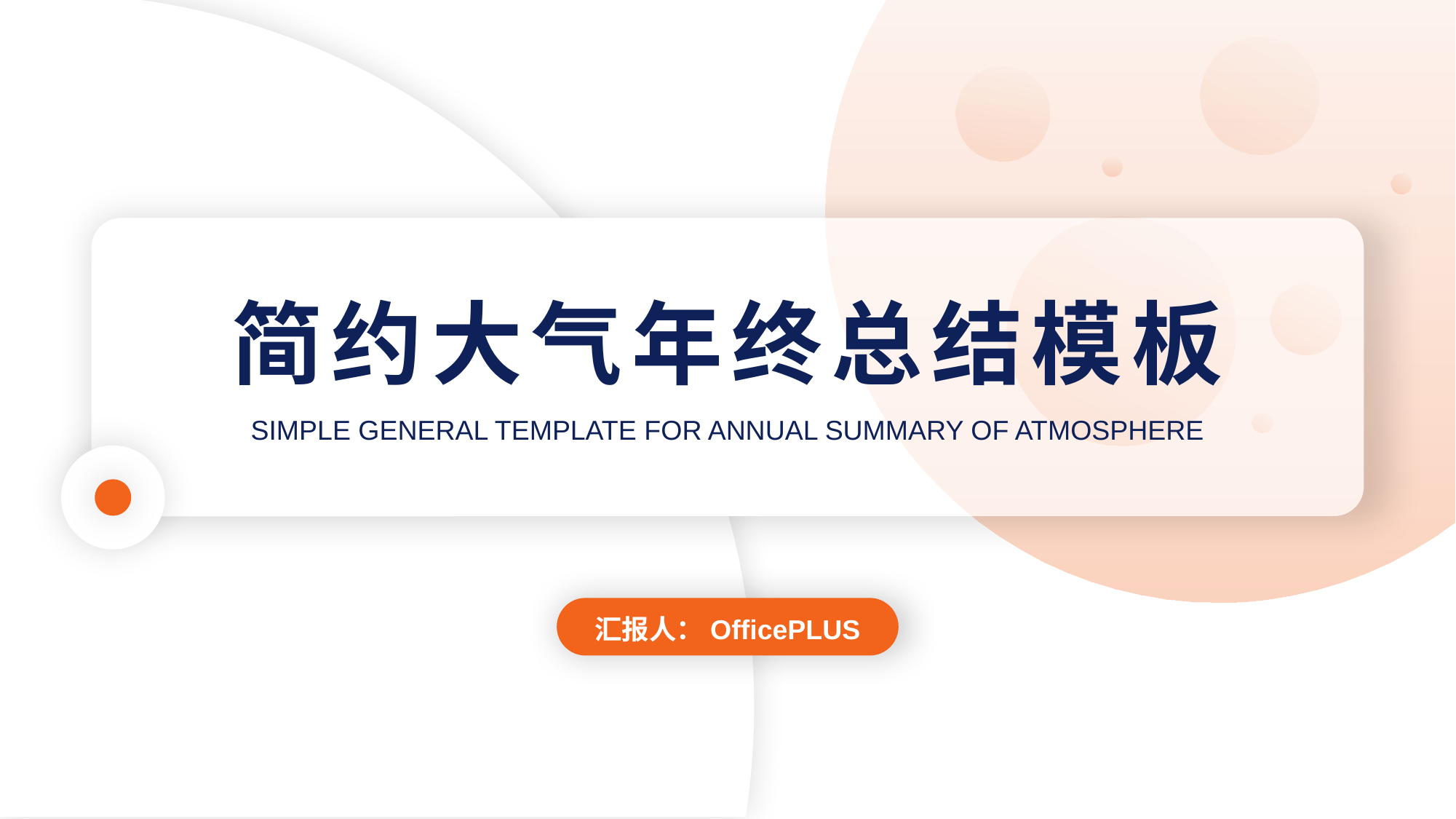

简约大气年终总结模板
SIMPLE GENERAL TEMPLATE FOR ANNUAL SUMMARY OF ATMOSPHERE
汇报人：OfficePLUS